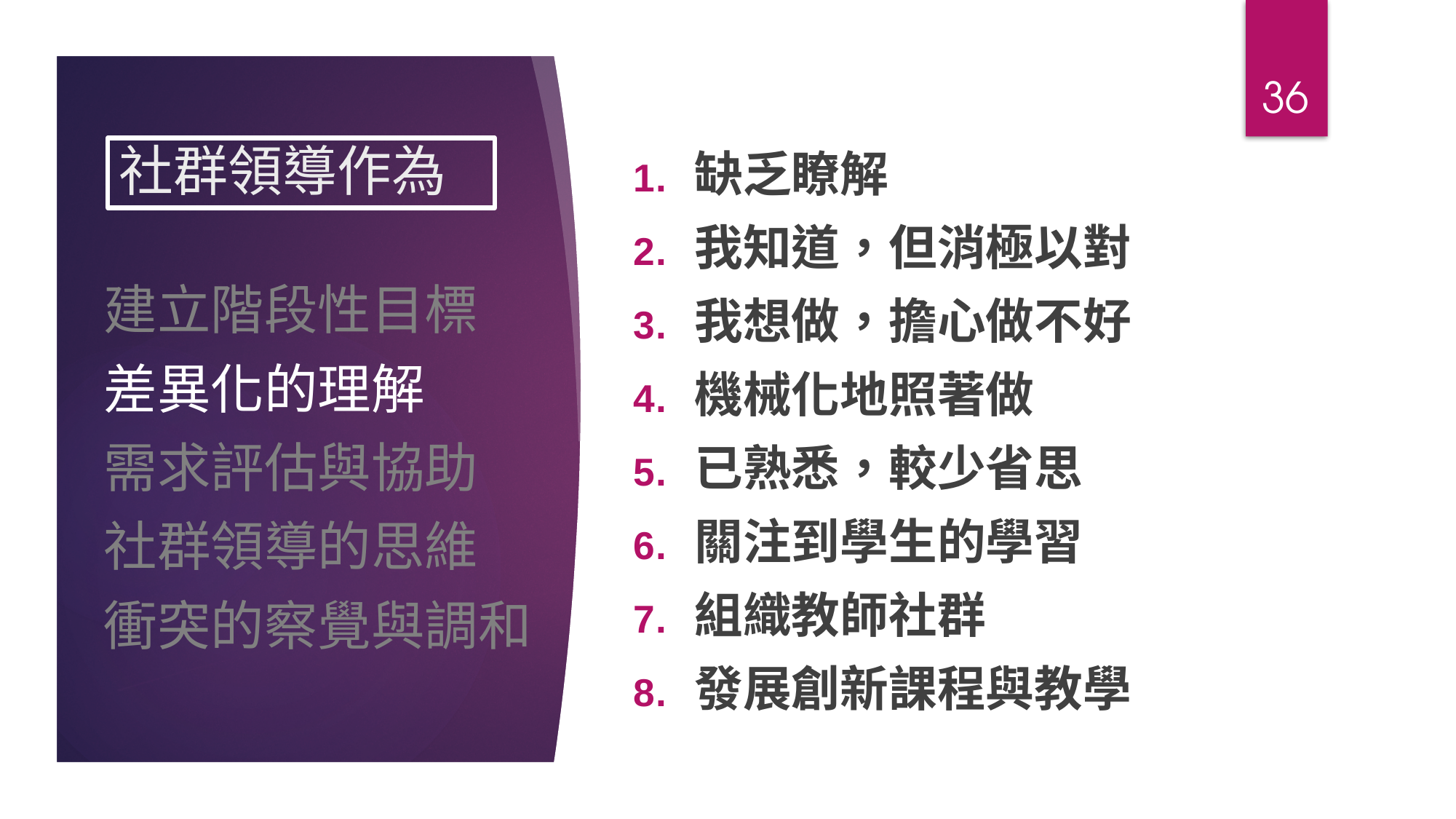

36
# 社群領導作為
缺乏瞭解
我知道，但消極以對
我想做，擔心做不好
機械化地照著做
已熟悉，較少省思
關注到學生的學習
組織教師社群
發展創新課程與教學

建立階段性目標
差異化的理解
需求評估與協助
社群領導的思維
衝突的察覺與調和